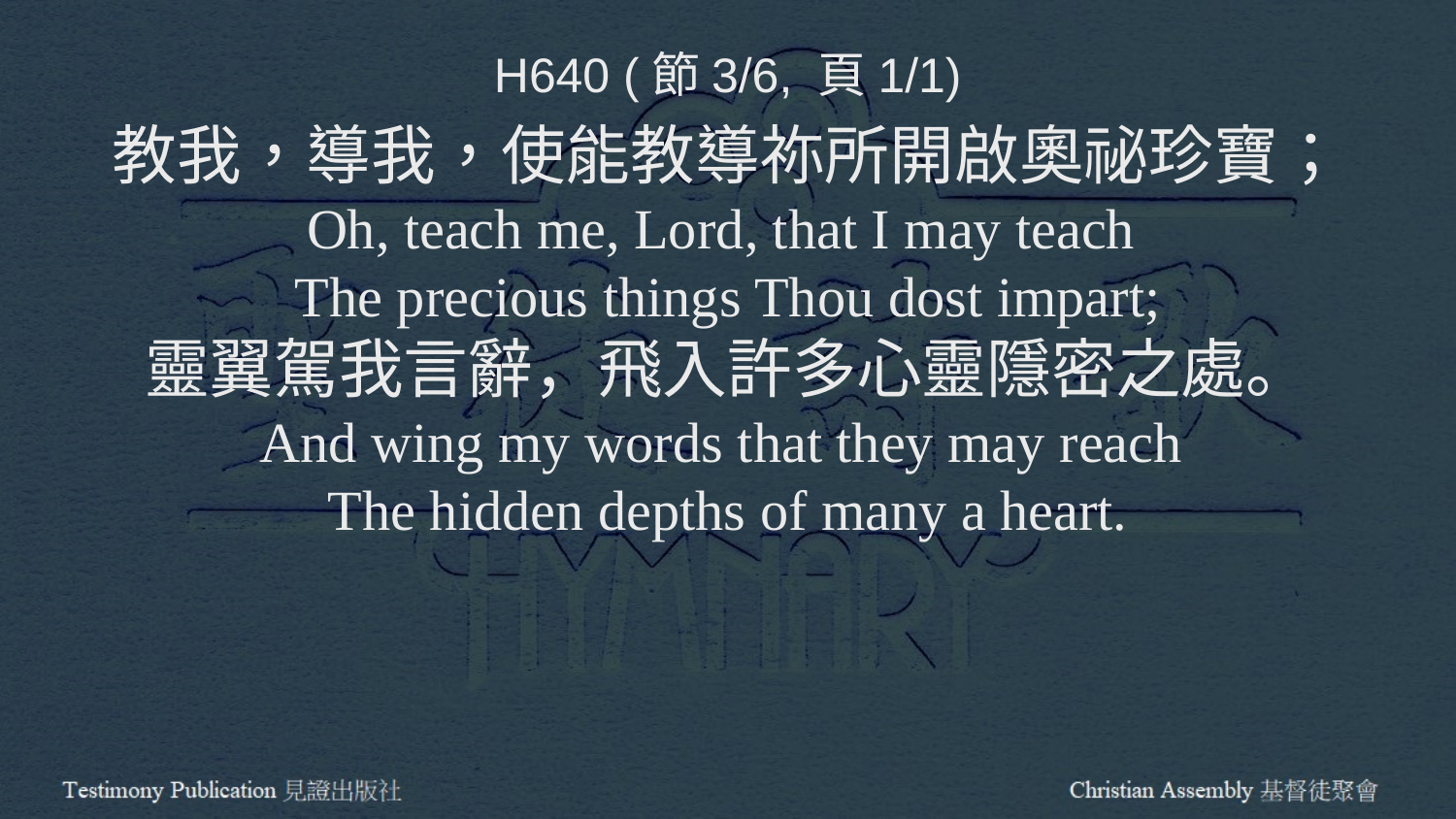

H640 (節3/6, 頁1/1)
教我，導我，使能教導祢所開啟奧祕珍寶；
Oh, teach me, Lord, that I may teach
The precious things Thou dost impart;
靈翼駕我言辭，飛入許多心靈隱密之處。
And wing my words that they may reach
The hidden depths of many a heart.